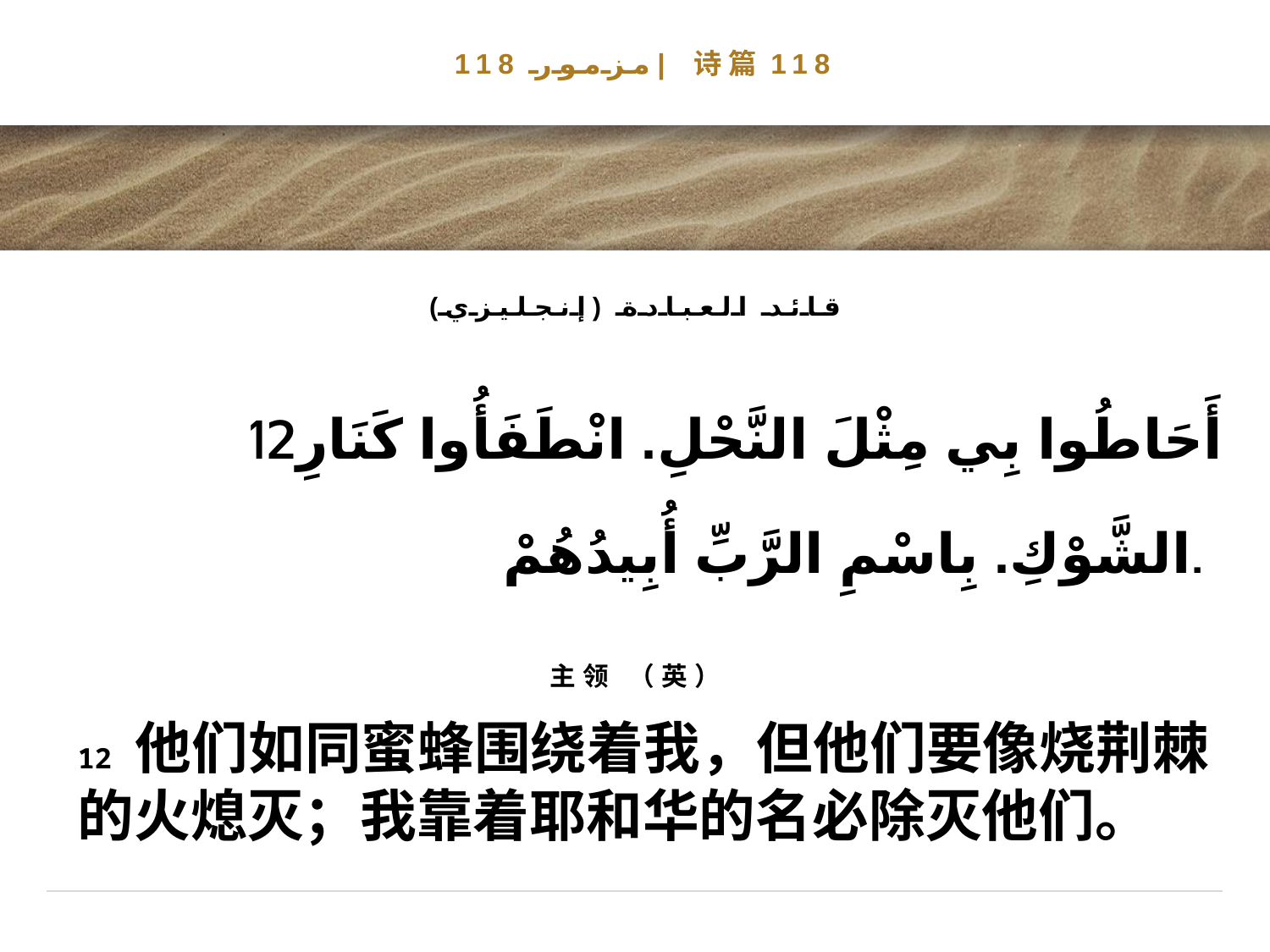

# مزمور 118| 诗篇118
قائد العبادة (إنجليزي)
12أَحَاطُوا بِي مِثْلَ النَّحْلِ. انْطَفَأُوا كَنَارِ الشَّوْكِ. بِاسْمِ الرَّبِّ أُبِيدُهُمْ.
主领 （英）
12 他们如同蜜蜂围绕着我，但他们要像烧荆棘的火熄灭；我靠着耶和华的名必除灭他们。